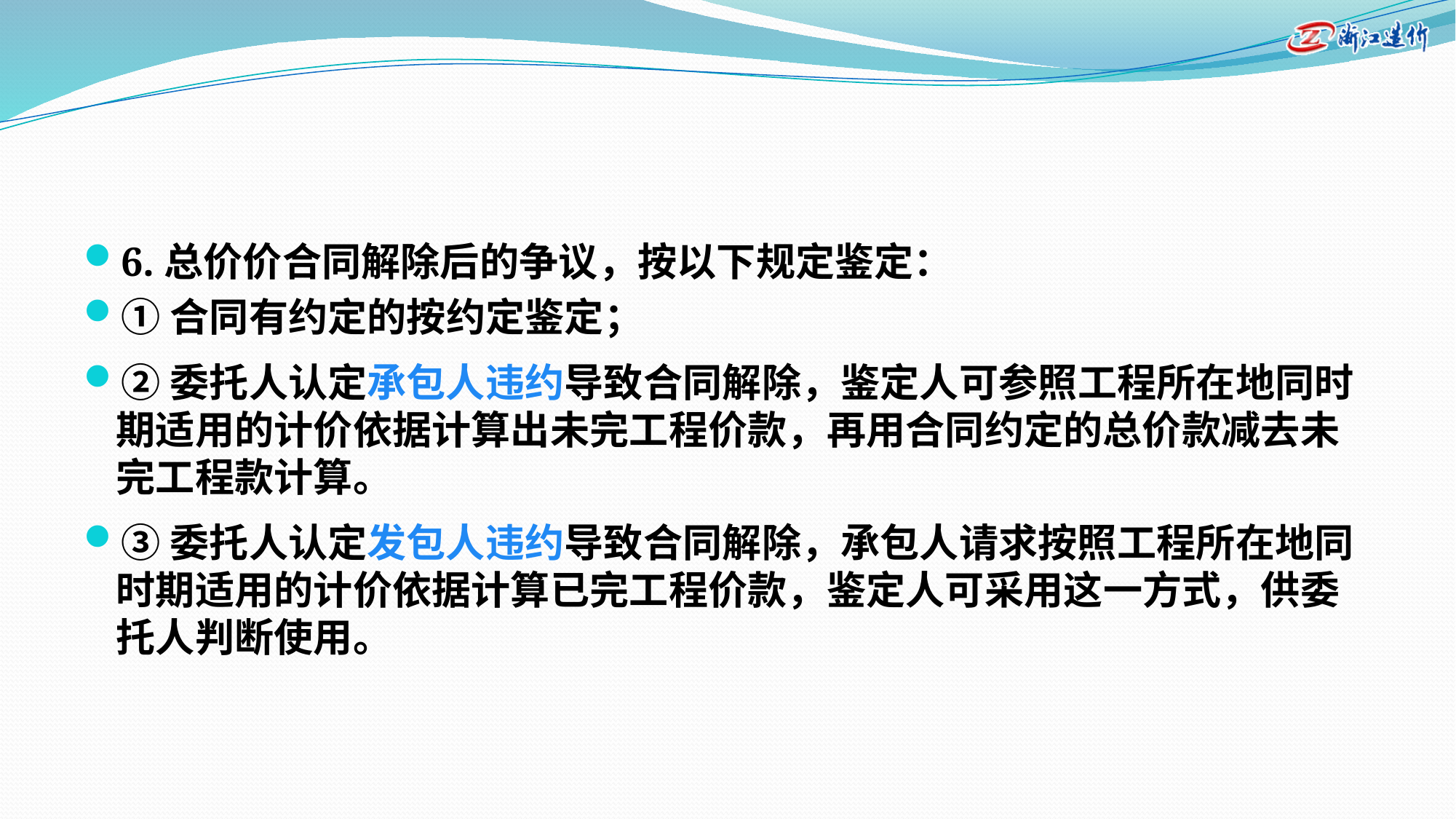

#
6.总价价合同解除后的争议，按以下规定鉴定：
①合同有约定的按约定鉴定；
②委托人认定承包人违约导致合同解除，鉴定人可参照工程所在地同时期适用的计价依据计算出未完工程价款，再用合同约定的总价款减去未完工程款计算。
③委托人认定发包人违约导致合同解除，承包人请求按照工程所在地同时期适用的计价依据计算已完工程价款，鉴定人可采用这一方式，供委托人判断使用。